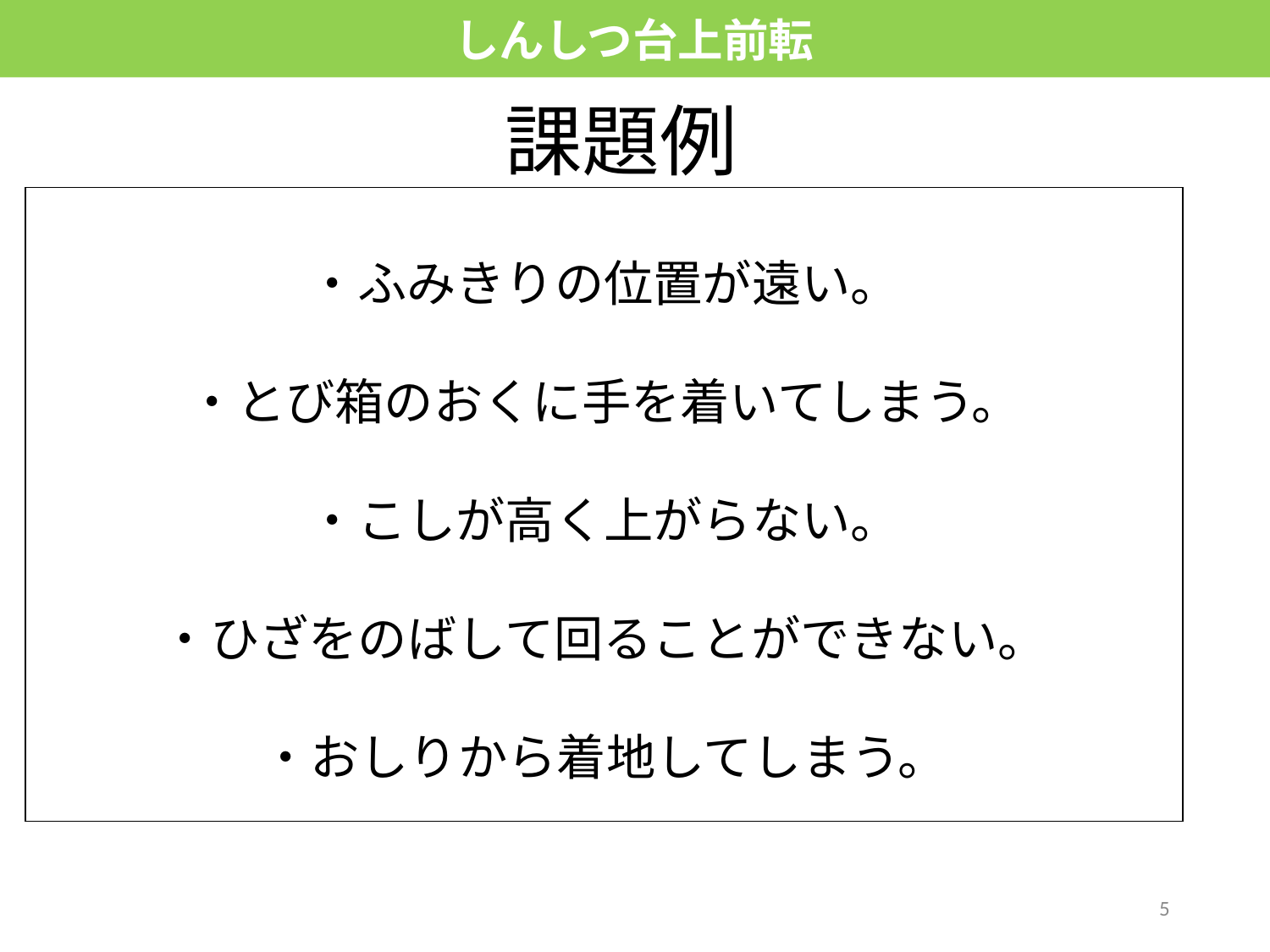

しんしつ台上前転

課題例

・ふみきりの位置が遠い。

・とび箱のおくに手を着いてしまう。

・こしが高く上がらない。

・ひざをのばして回ることができない。

・おしりから着地してしまう。
5